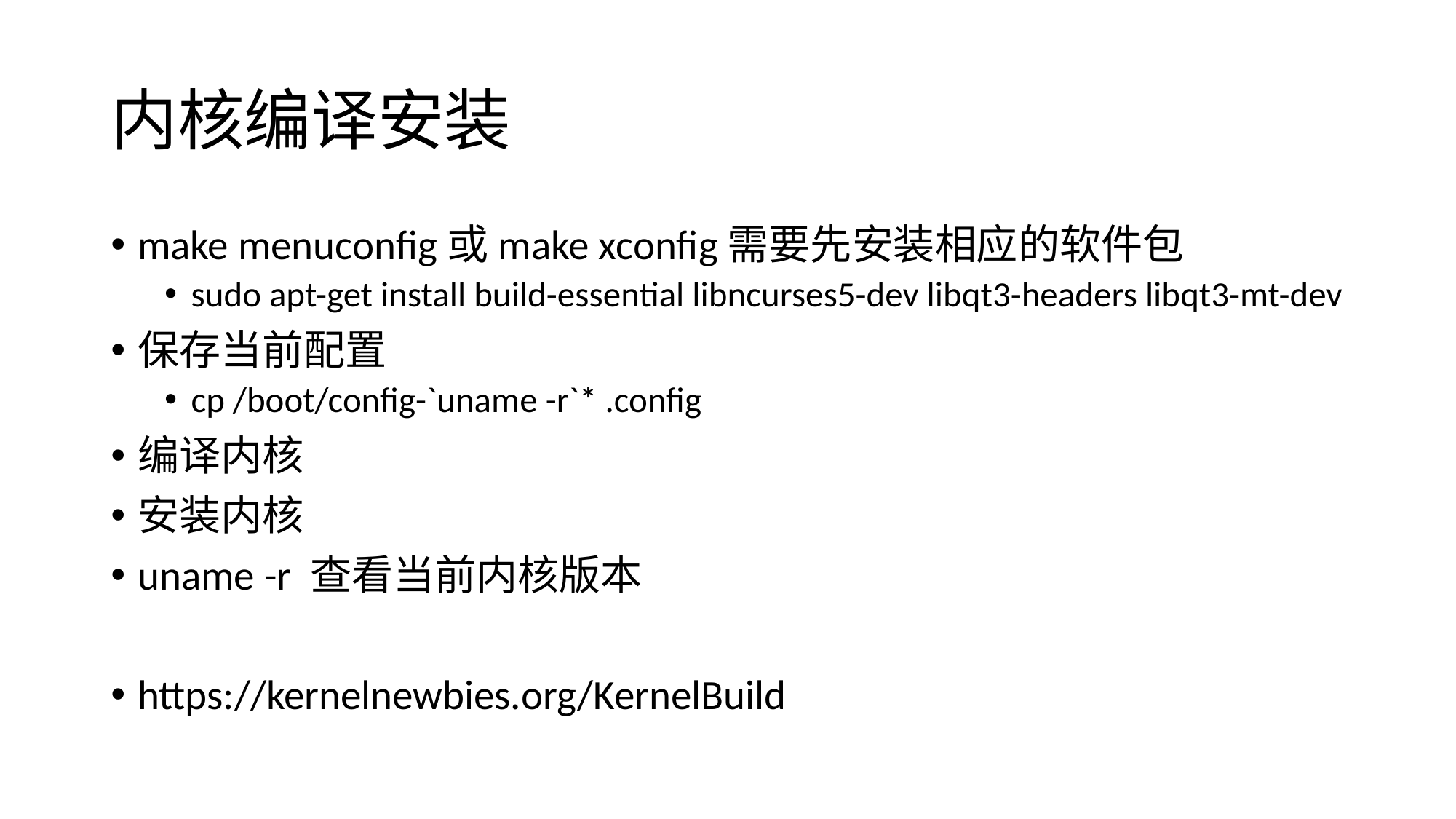

# 内核编译安装
make menuconfig或make xconfig需要先安装相应的软件包
sudo apt-get install build-essential libncurses5-dev libqt3-headers libqt3-mt-dev
保存当前配置
cp /boot/config-`uname -r`* .config
编译内核
安装内核
uname -r 查看当前内核版本

https://kernelnewbies.org/KernelBuild